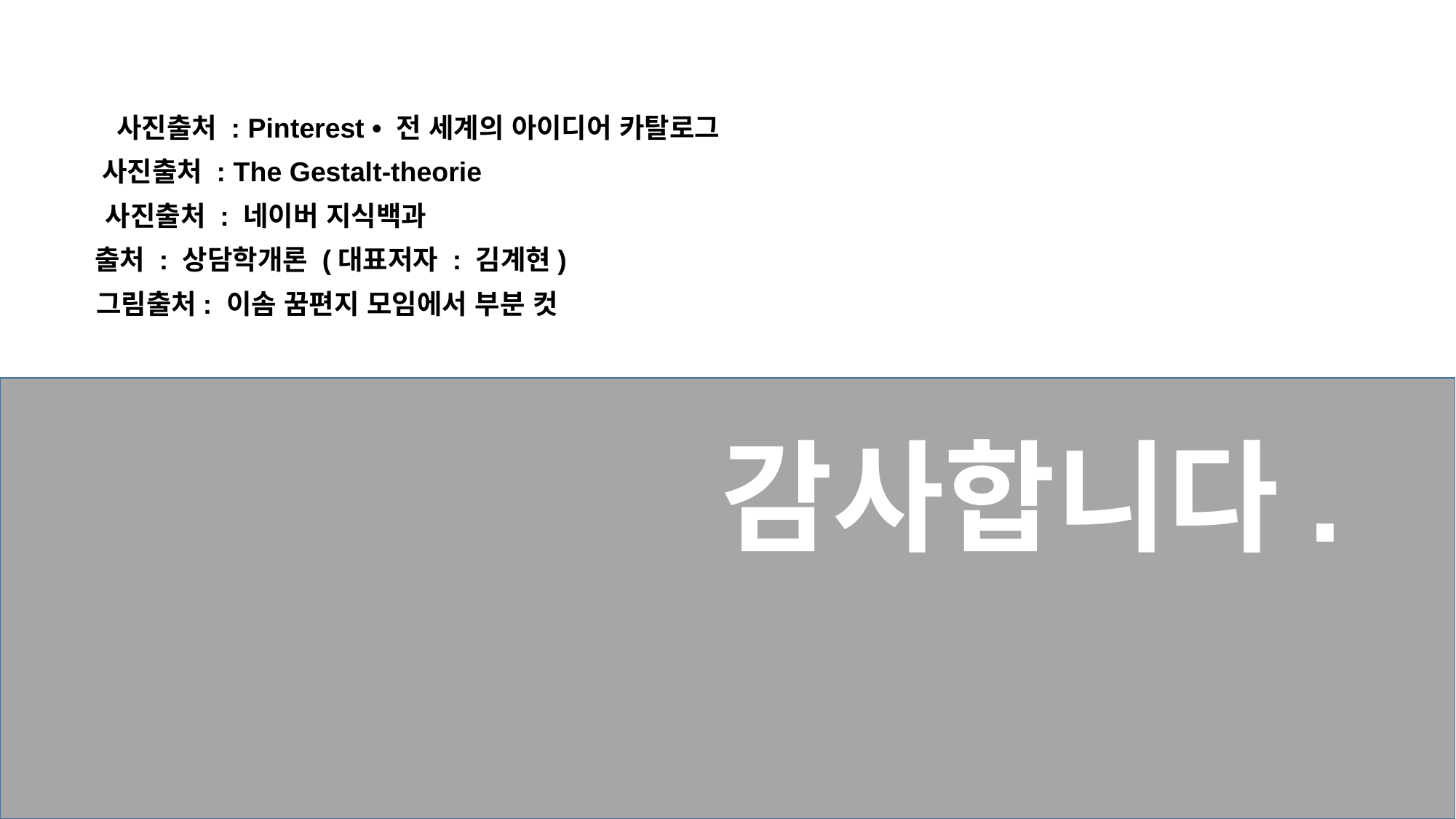

사진출처 : Pinterest • 전 세계의 아이디어 카탈로그
사진출처 : The Gestalt-theorie
사진출처 : 네이버 지식백과
출처 : 상담학개론 (대표저자 : 김계현)
그림출처: 이솜 꿈편지 모임에서 부분 컷

감사합니다.